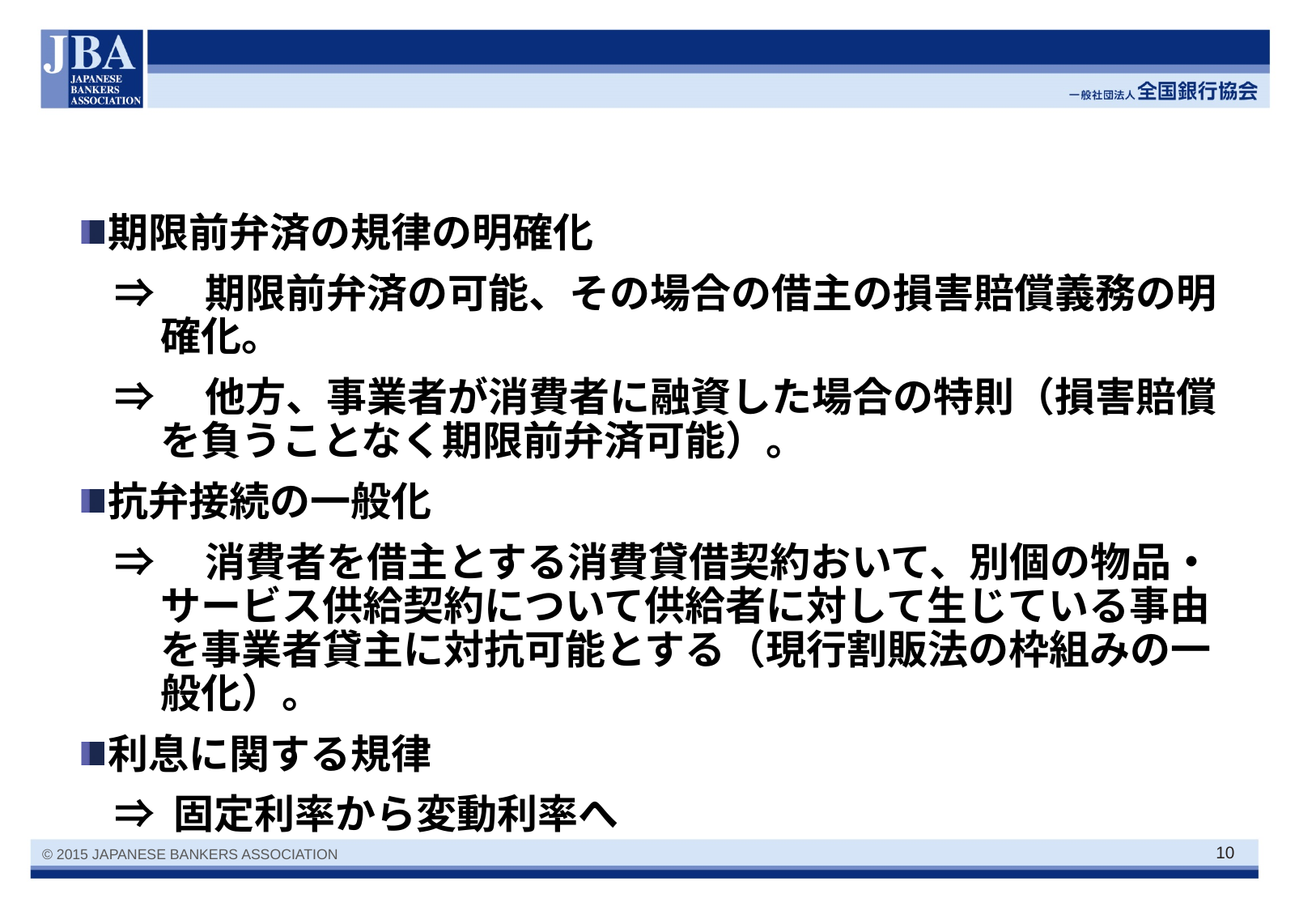

#
期限前弁済の規律の明確化
    ⇒　期限前弁済の可能、その場合の借主の損害賠償義務の明確化。
    ⇒　他方、事業者が消費者に融資した場合の特則（損害賠償を負うことなく期限前弁済可能）。
抗弁接続の一般化
    ⇒　消費者を借主とする消費貸借契約おいて、別個の物品・サービス供給契約について供給者に対して生じている事由を事業者貸主に対抗可能とする（現行割販法の枠組みの一般化）。
利息に関する規律
    ⇒ 固定利率から変動利率へ